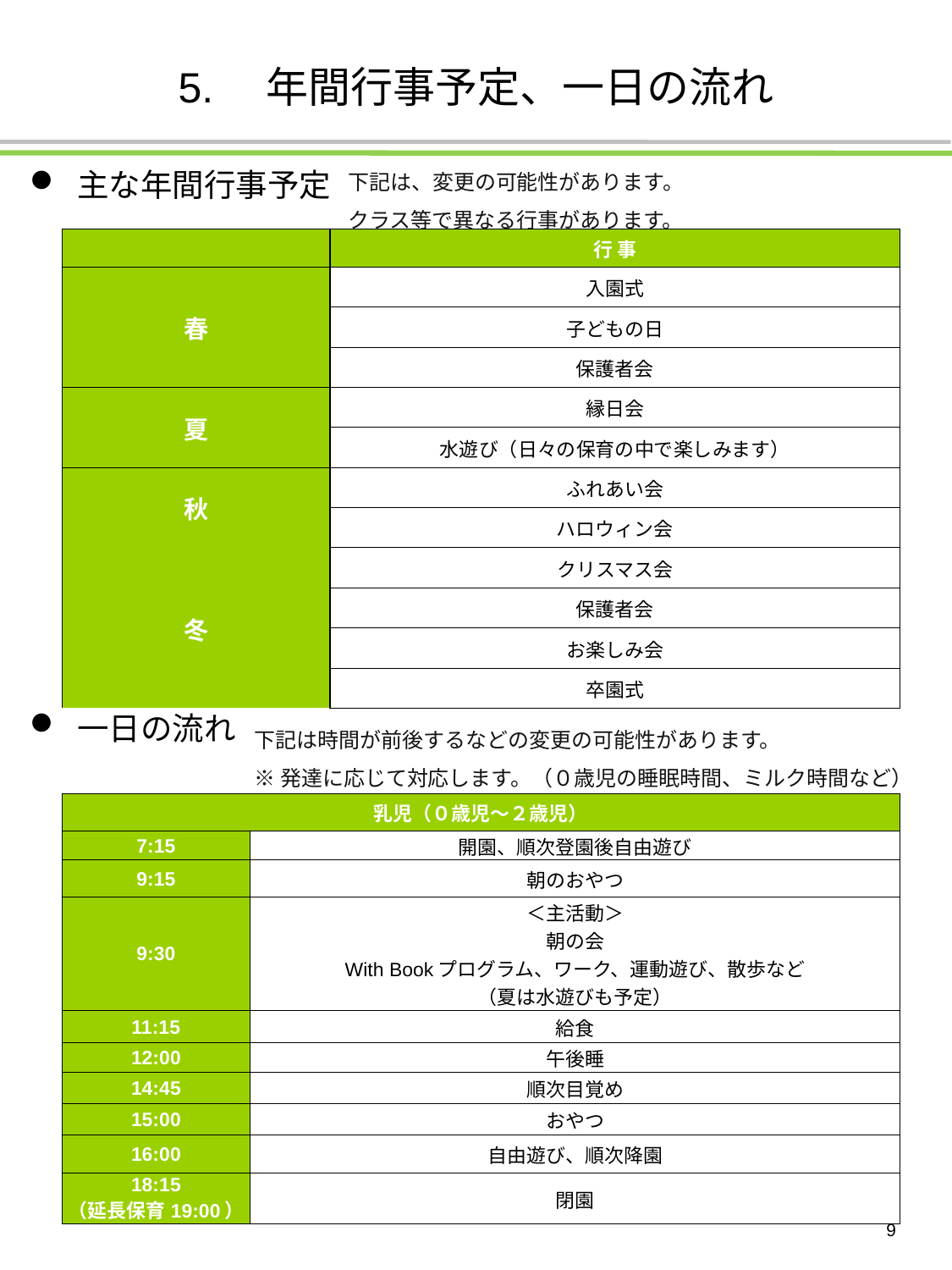

# 5.　年間行事予定、一日の流れ
主な年間行事予定

一日の流れ
下記は、変更の可能性があります。
クラス等で異なる行事があります。
|  | 行 事 |
| --- | --- |
| 春 | 入園式 |
|  | 子どもの日 |
|  | 保護者会 |
| 夏 | 縁日会 |
|  | 水遊び（日々の保育の中で楽しみます） |
| 秋 | ふれあい会 |
|  | ハロウィン会 |
| 冬 | クリスマス会 |
|  | 保護者会 |
|  | お楽しみ会 |
|  | 卒園式 |
下記は時間が前後するなどの変更の可能性があります。
※発達に応じて対応します。（０歳児の睡眠時間、ミルク時間など）
| 乳児（０歳児～２歳児） |  |
| --- | --- |
| 7:15 | 開園、順次登園後自由遊び |
| 9:15 | 朝のおやつ |
| 9:30 | ＜主活動＞ 朝の会 With Bookプログラム、ワーク、運動遊び、散歩など （夏は水遊びも予定） |
| 11:15 | 給食 |
| 12:00 | 午後睡 |
| 14:45 | 順次目覚め |
| 15:00 | おやつ |
| 16:00 | 自由遊び、順次降園 |
| 18:15 （延長保育19:00） | 閉園 |
9